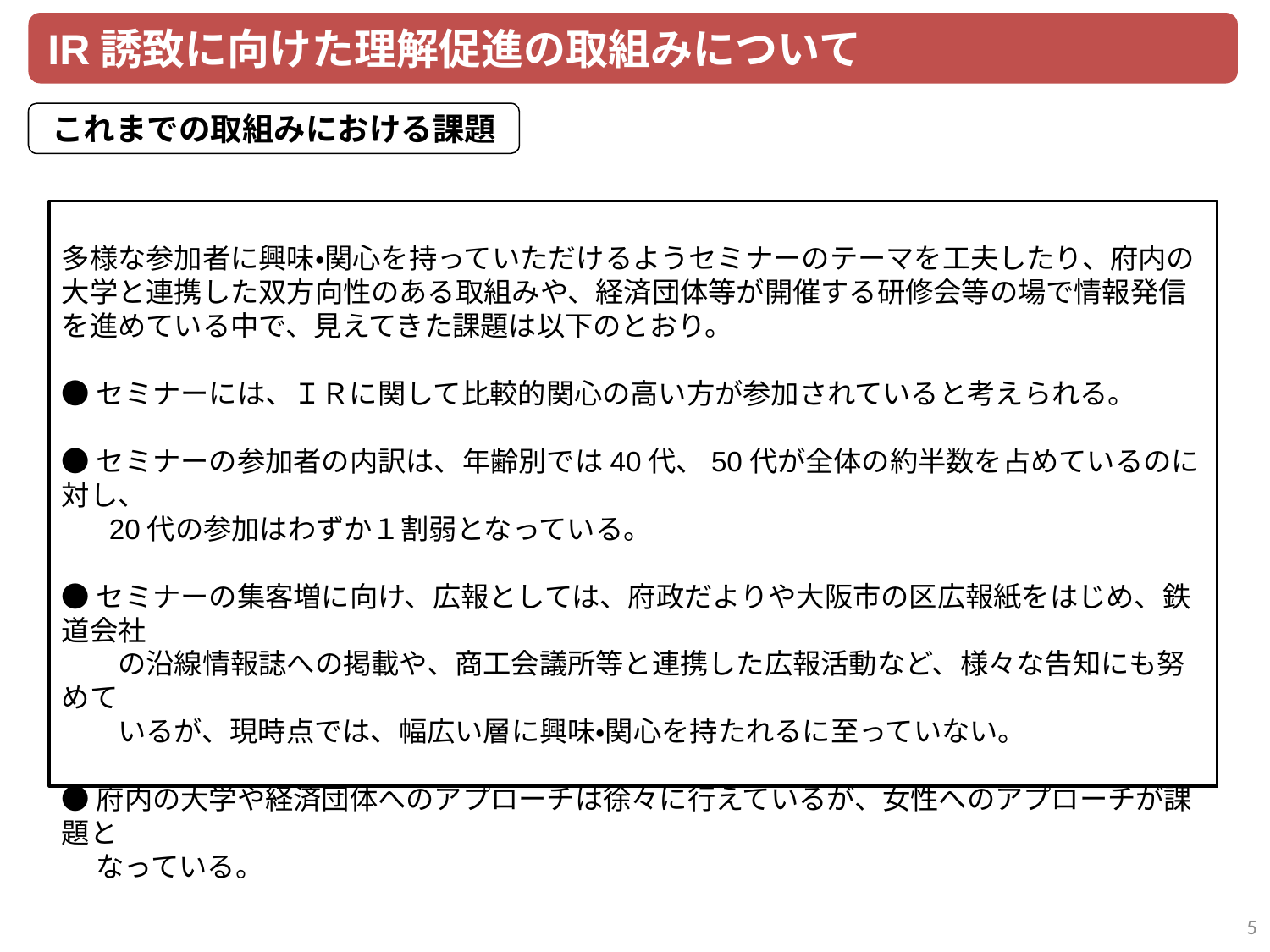

IR誘致に向けた理解促進の取組みについて
これまでの取組みにおける課題

多様な参加者に興味・関心を持っていただけるようセミナーのテーマを工夫したり、府内の大学と連携した双方向性のある取組みや、経済団体等が開催する研修会等の場で情報発信を進めている中で、見えてきた課題は以下のとおり。

●セミナーには、ＩＲに関して比較的関心の高い方が参加されていると考えられる。

●セミナーの参加者の内訳は、年齢別では40代、50代が全体の約半数を占めているのに対し、
　  20代の参加はわずか１割弱となっている。

●セミナーの集客増に向け、広報としては、府政だよりや大阪市の区広報紙をはじめ、鉄道会社
　　の沿線情報誌への掲載や、商工会議所等と連携した広報活動など、様々な告知にも努めて
　　いるが、現時点では、幅広い層に興味・関心を持たれるに至っていない。

●府内の大学や経済団体へのアプローチは徐々に行えているが、女性へのアプローチが課題と
　 なっている。

5